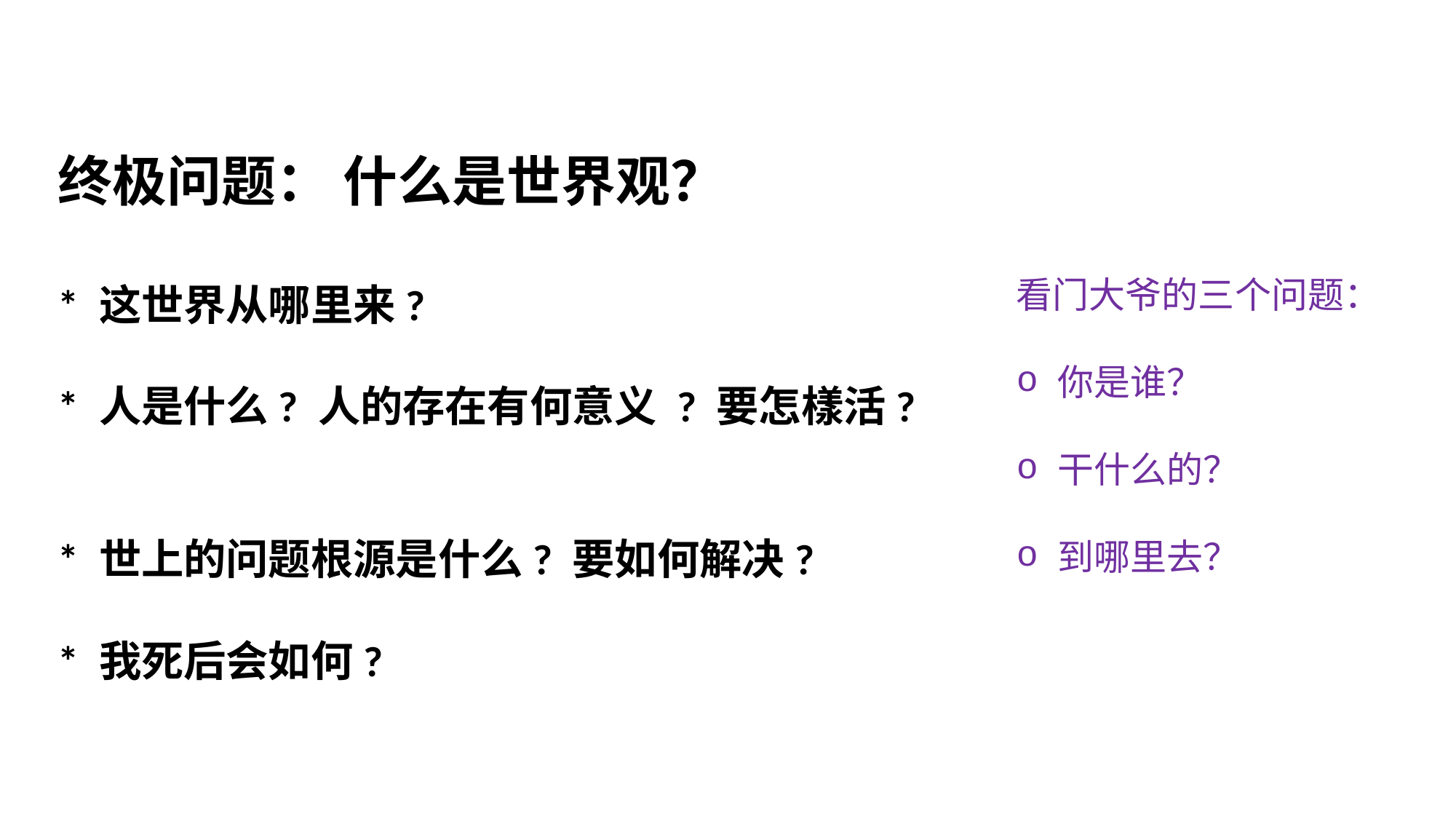

终极问题： 什么是世界观？

* 这世界从哪里来?
* 人是什么? 人的存在有何意义 ? 要怎樣活?
* 世上的问题根源是什么? 要如何解决?
* 我死后会如何?
看门大爷的三个问题：

你是谁？

干什么的？

到哪里去？